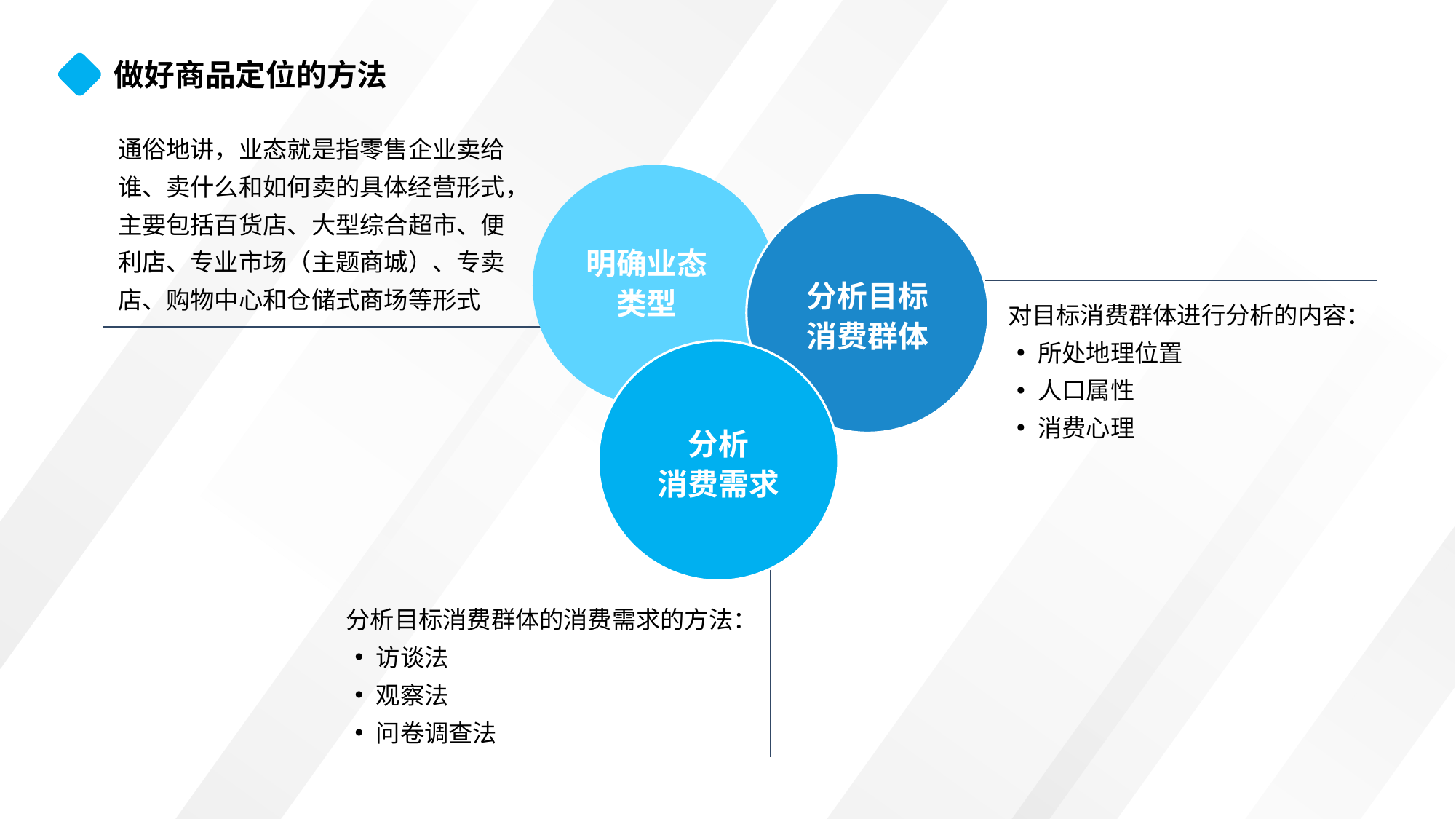

做好商品定位的方法

通俗地讲，业态就是指零售企业卖给谁、卖什么和如何卖的具体经营形式，主要包括百货店、大型综合超市、便利店、专业市场（主题商城）、专卖店、购物中心和仓储式商场等形式

明确业态类型
分析目标
消费群体
对目标消费群体进行分析的内容：
所处地理位置
人口属性
消费心理

分析
消费需求
分析目标消费群体的消费需求的方法：
访谈法
观察法
问卷调查法